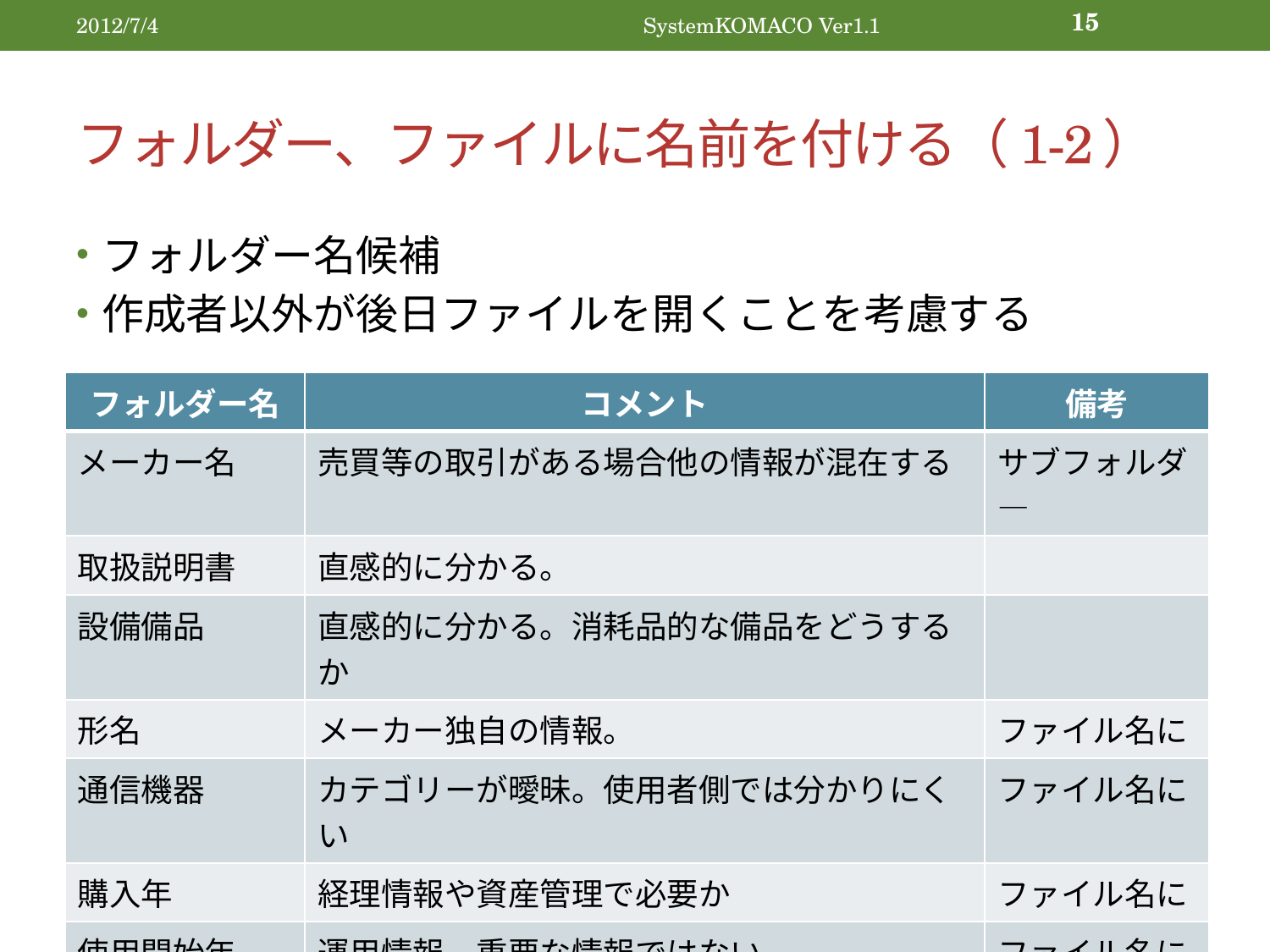

2012/7/4
SystemKOMACO Ver1.1
15
# フォルダー、ファイルに名前を付ける（1-2）
フォルダー名候補
作成者以外が後日ファイルを開くことを考慮する
| フォルダー名 | コメント | 備考 |
| --- | --- | --- |
| メーカー名 | 売買等の取引がある場合他の情報が混在する | サブフォルダ― |
| 取扱説明書 | 直感的に分かる。 |  |
| 設備備品 | 直感的に分かる。消耗品的な備品をどうするか |  |
| 形名 | メーカー独自の情報。 | ファイル名に |
| 通信機器 | カテゴリーが曖昧。使用者側では分かりにくい | ファイル名に |
| 購入年 | 経理情報や資産管理で必要か | ファイル名に |
| 使用開始年 | 運用情報。重要な情報ではない | ファイル名に |
| PDF作成年 | 作成記録。重要な情報ではない。情報が混在する | ファイル名に |
| 使用部署 | 機器の管理や資産管理と関連。 |  |